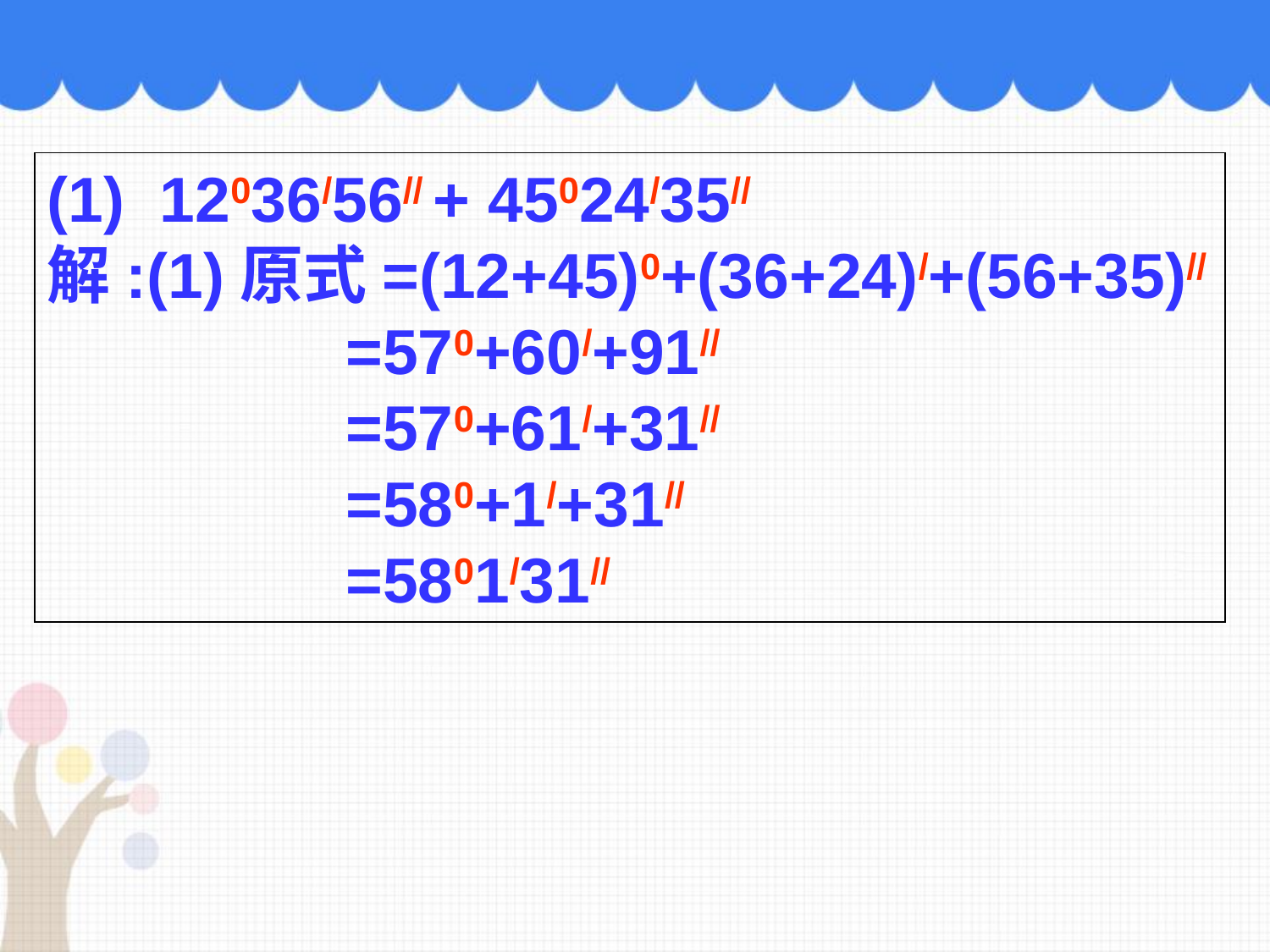

(1)  12036/56// + 45024/35//
解:(1)原式=(12+45)0+(36+24)/+(56+35)//
                 =570+60/+91//
                 =570+61/+31//
                 =580+1/+31//
                 =5801/31//